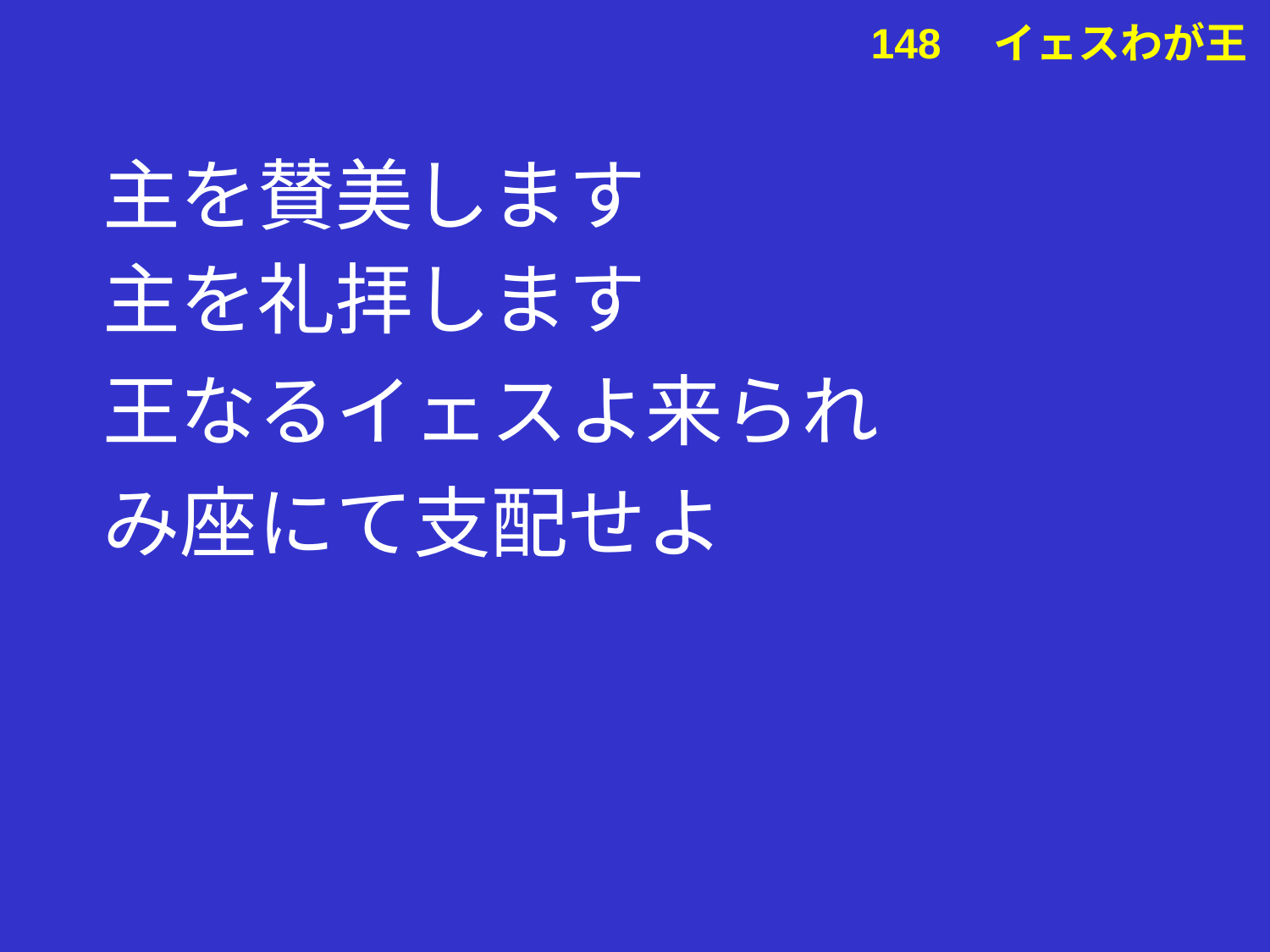

主を賛美します
主を礼拝します
王なるイェスよ来られ
み座にて支配せよ
# 148　イェスわが王